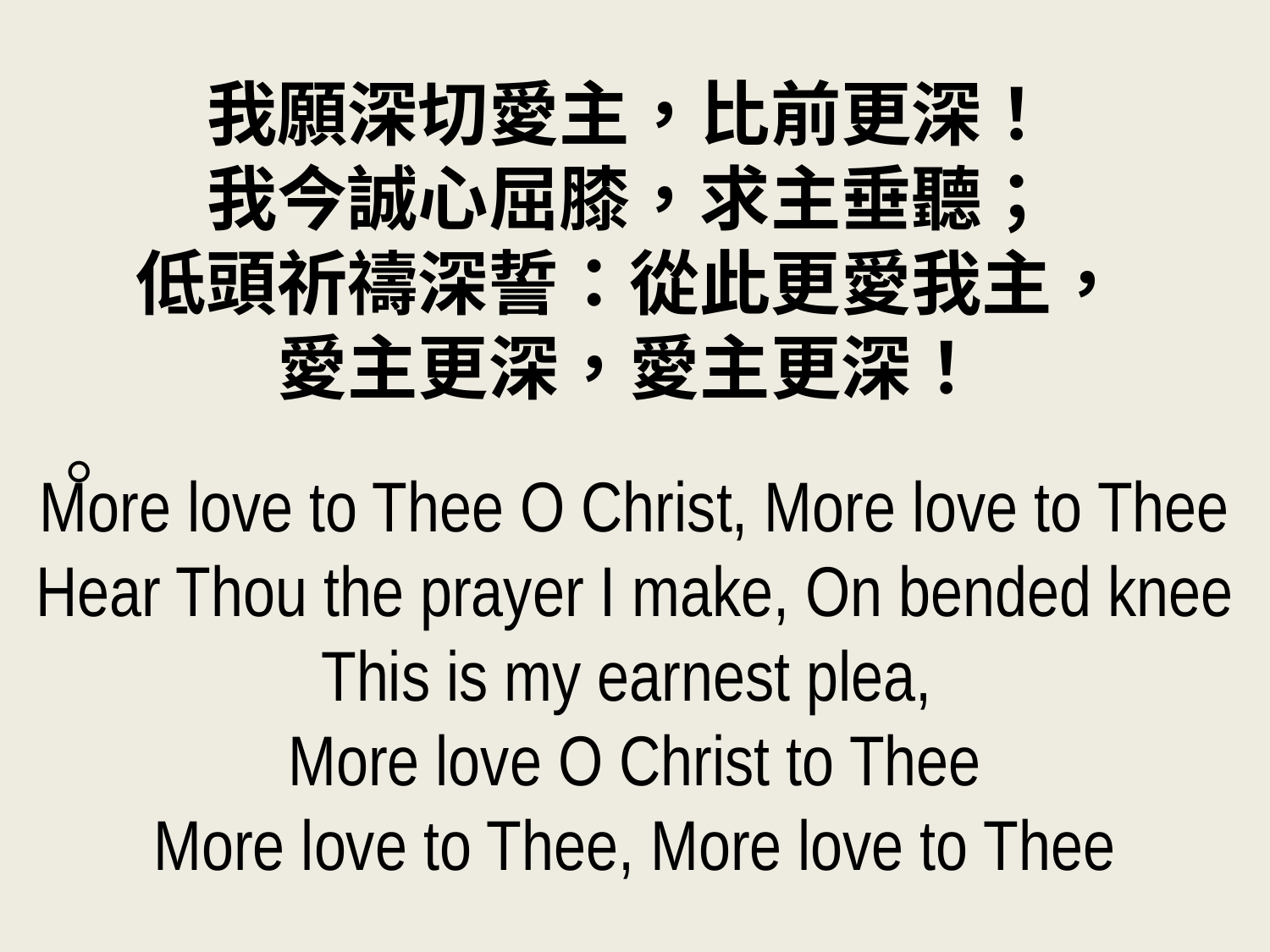

我願深切愛主，比前更深！
我今誠心屈膝，求主垂聽；
低頭祈禱深誓：從此更愛我主，
愛主更深，愛主更深！
。
More love to Thee O Christ, More love to Thee
Hear Thou the prayer I make, On bended knee
This is my earnest plea,
More love O Christ to Thee
More love to Thee, More love to Thee